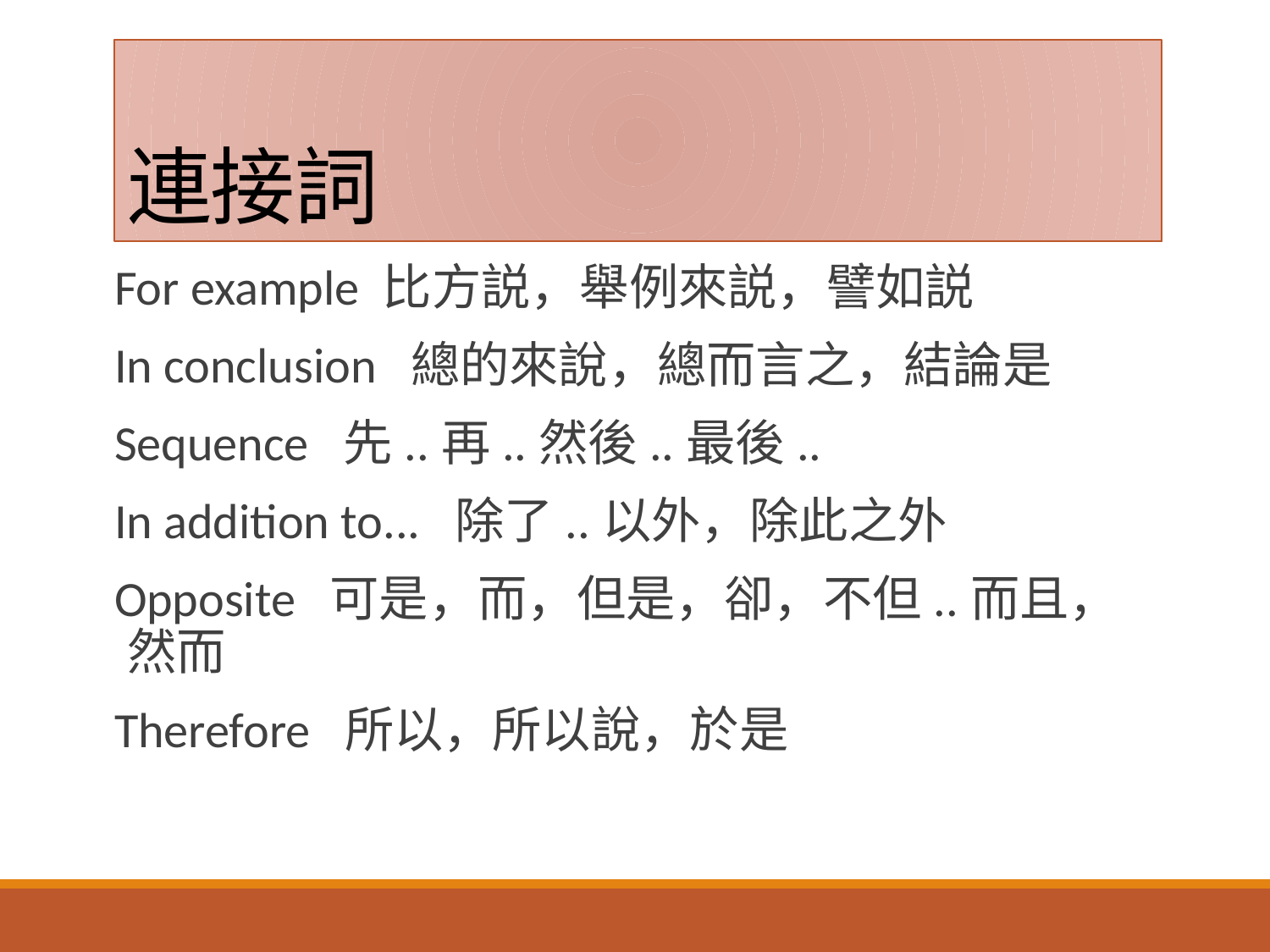

# 連接詞
For example 比方説，舉例來説，譬如説
In conclusion  總的來說，總而言之，結論是
Sequence  先..再..然後..最後..
In addition to...  除了..以外，除此之外
Opposite  可是，而，但是，卻，不但..而且，然而
Therefore  所以，所以說，於是